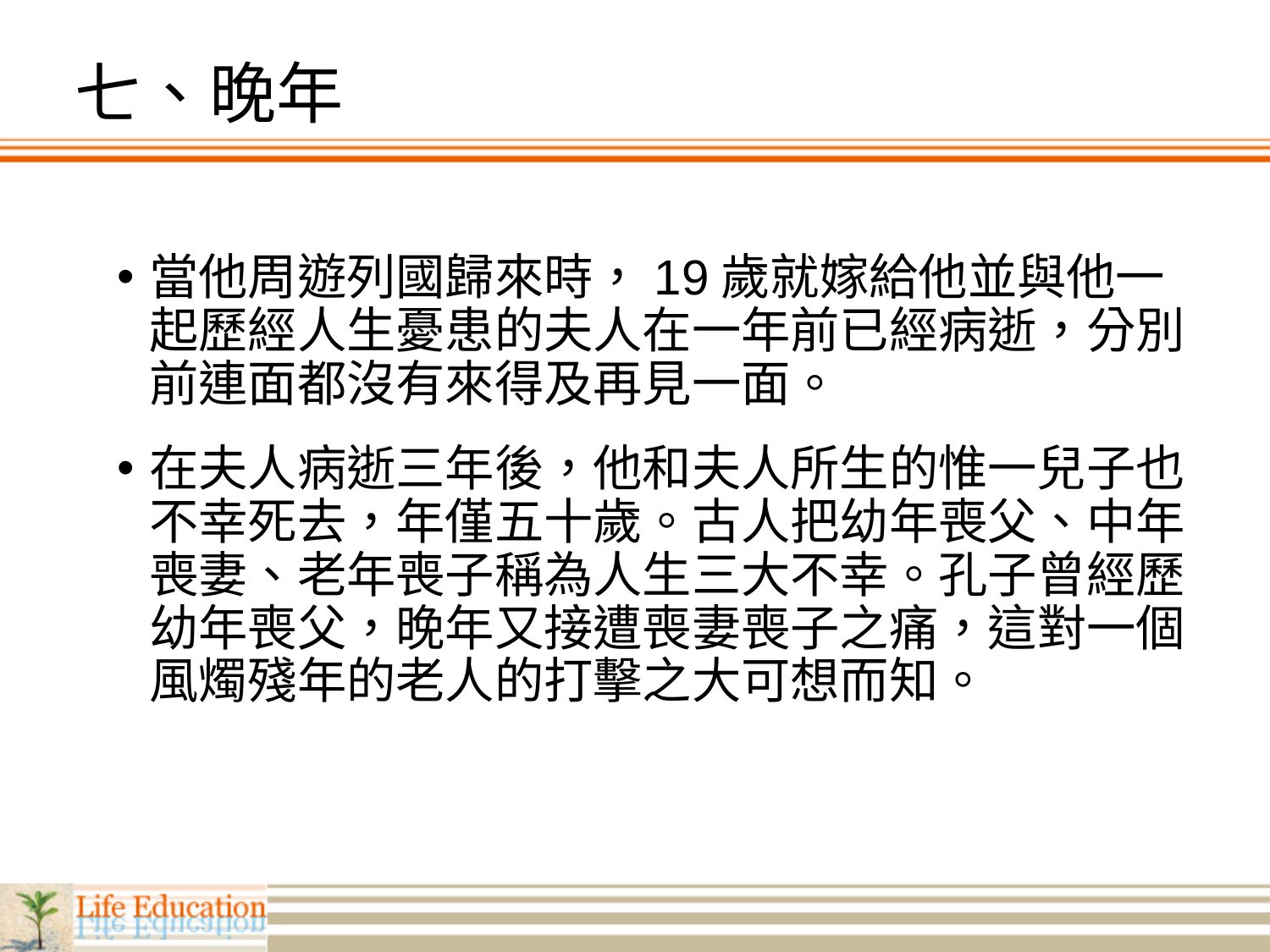

# 七、晚年
當他周遊列國歸來時，19歲就嫁給他並與他一起歷經人生憂患的夫人在一年前已經病逝，分別前連面都沒有來得及再見一面。
在夫人病逝三年後，他和夫人所生的惟一兒子也不幸死去，年僅五十歲。古人把幼年喪父、中年喪妻、老年喪子稱為人生三大不幸。孔子曾經歷幼年喪父，晚年又接遭喪妻喪子之痛，這對一個風燭殘年的老人的打擊之大可想而知。